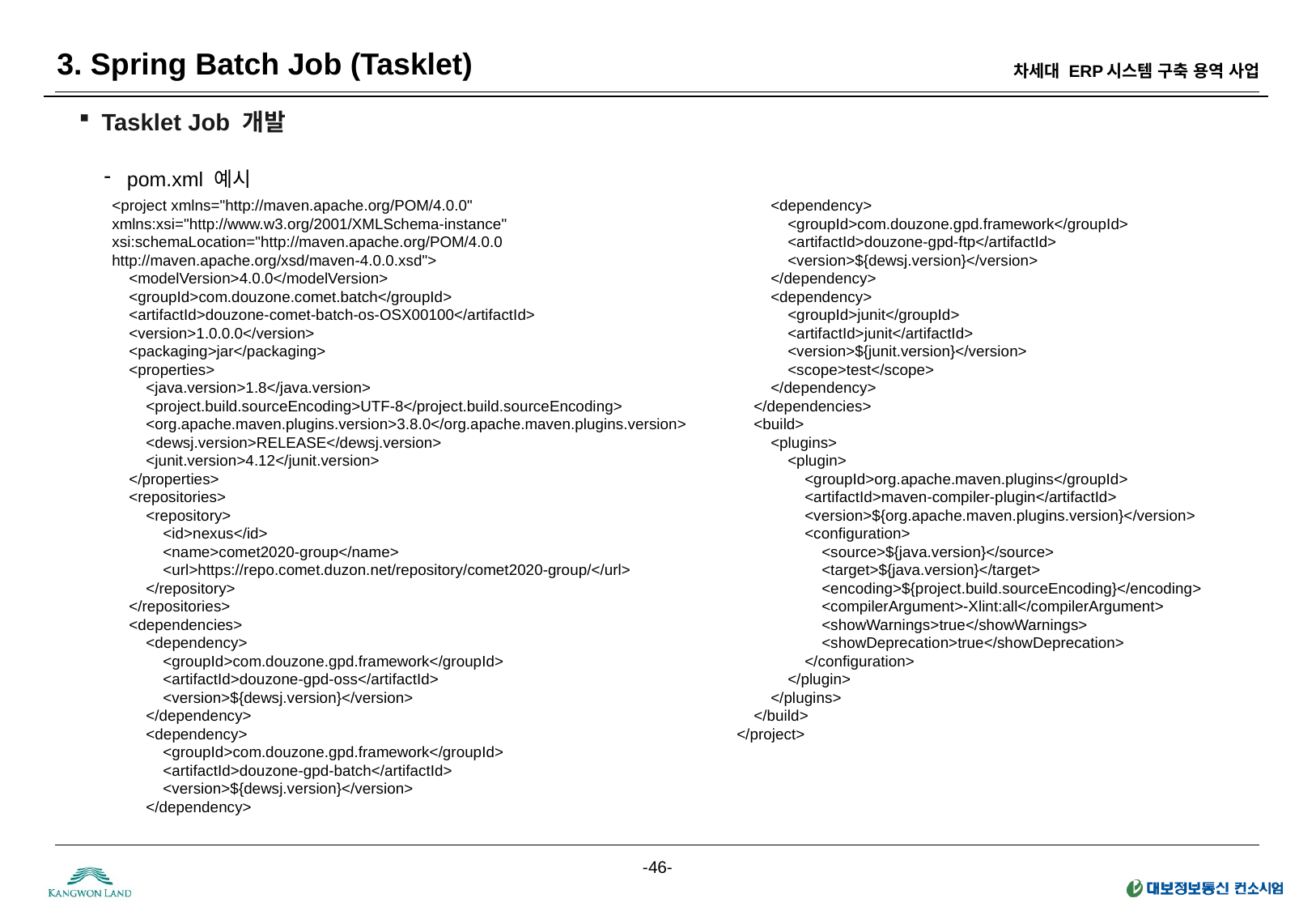

3. Spring Batch Job (Tasklet)
Tasklet Job 개발

pom.xml 예시
<project xmlns="http://maven.apache.org/POM/4.0.0"
xmlns:xsi="http://www.w3.org/2001/XMLSchema-instance"
xsi:schemaLocation="http://maven.apache.org/POM/4.0.0
http://maven.apache.org/xsd/maven-4.0.0.xsd">
    <modelVersion>4.0.0</modelVersion>
    <groupId>com.douzone.comet.batch</groupId>
    <artifactId>douzone-comet-batch-os-OSX00100</artifactId>
    <version>1.0.0.0</version>
    <packaging>jar</packaging>
    <properties>
        <java.version>1.8</java.version>
        <project.build.sourceEncoding>UTF-8</project.build.sourceEncoding>
        <org.apache.maven.plugins.version>3.8.0</org.apache.maven.plugins.version>
        <dewsj.version>RELEASE</dewsj.version>
        <junit.version>4.12</junit.version>
    </properties>
    <repositories>
        <repository>
            <id>nexus</id>
            <name>comet2020-group</name>
            <url>https://repo.comet.duzon.net/repository/comet2020-group/</url>
        </repository>
    </repositories>
    <dependencies>
        <dependency>
            <groupId>com.douzone.gpd.framework</groupId>
            <artifactId>douzone-gpd-oss</artifactId>
            <version>${dewsj.version}</version>
        </dependency>
        <dependency>
            <groupId>com.douzone.gpd.framework</groupId>
            <artifactId>douzone-gpd-batch</artifactId>
            <version>${dewsj.version}</version>
        </dependency>
        <dependency>
            <groupId>com.douzone.gpd.framework</groupId>
            <artifactId>douzone-gpd-ftp</artifactId>
            <version>${dewsj.version}</version>
        </dependency>
        <dependency>
            <groupId>junit</groupId>
            <artifactId>junit</artifactId>
            <version>${junit.version}</version>
            <scope>test</scope>
        </dependency>
    </dependencies>
    <build>
        <plugins>
            <plugin>
                <groupId>org.apache.maven.plugins</groupId>
                <artifactId>maven-compiler-plugin</artifactId>
                <version>${org.apache.maven.plugins.version}</version>
                <configuration>
                    <source>${java.version}</source>
                    <target>${java.version}</target>
                    <encoding>${project.build.sourceEncoding}</encoding>
                    <compilerArgument>-Xlint:all</compilerArgument>
                    <showWarnings>true</showWarnings>
                    <showDeprecation>true</showDeprecation>
                </configuration>
            </plugin>
        </plugins>
    </build>
</project>